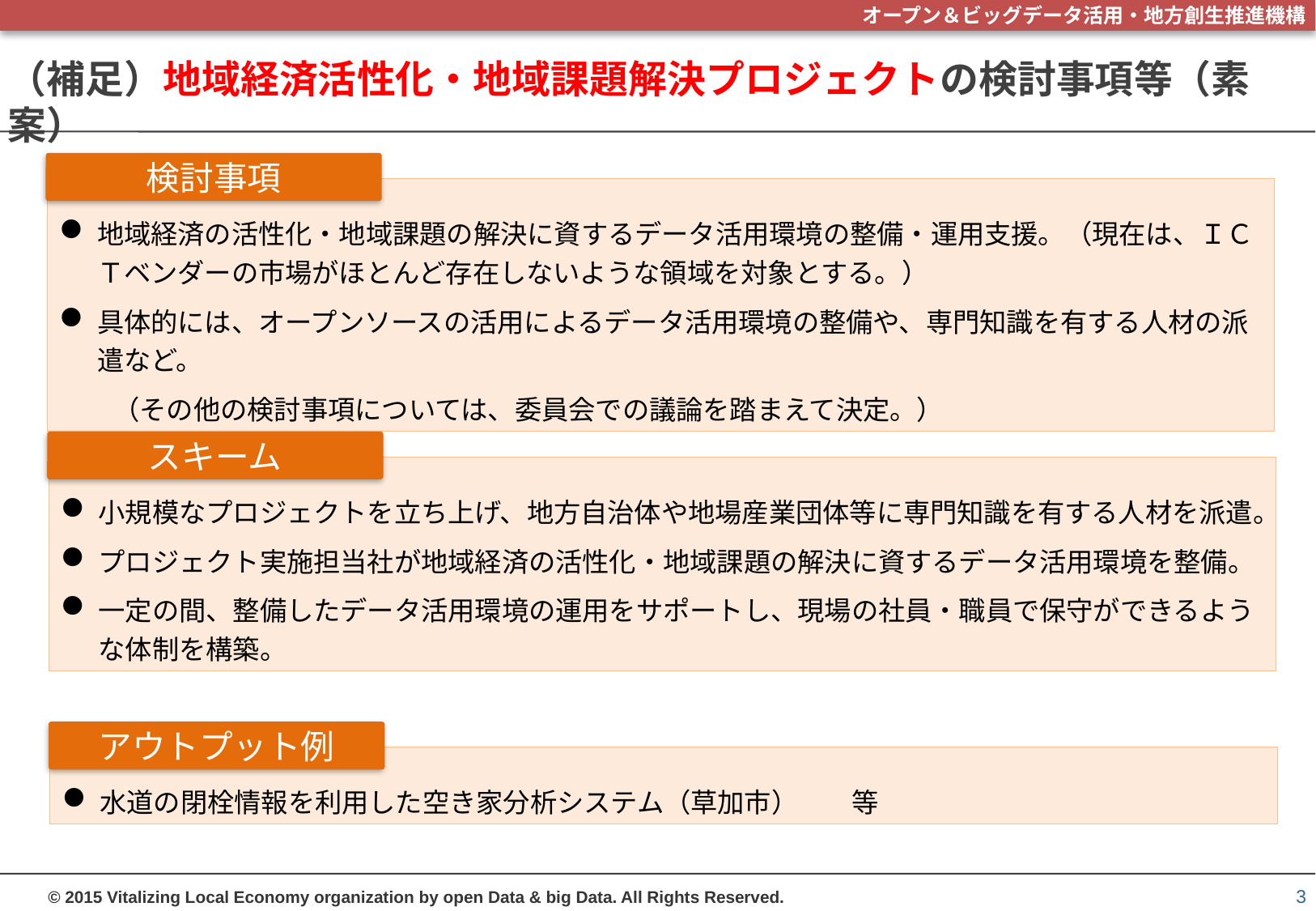

# （補足）地域経済活性化・地域課題解決プロジェクトの検討事項等（素案）
検討事項

地域経済の活性化・地域課題の解決に資するデータ活用環境の整備・運用支援。（現在は、ＩＣＴベンダーの市場がほとんど存在しないような領域を対象とする。）
具体的には、オープンソースの活用によるデータ活用環境の整備や、専門知識を有する人材の派遣など。
　　（その他の検討事項については、委員会での議論を踏まえて決定。）
スキーム

小規模なプロジェクトを立ち上げ、地方自治体や地場産業団体等に専門知識を有する人材を派遣。
プロジェクト実施担当社が地域経済の活性化・地域課題の解決に資するデータ活用環境を整備。
一定の間、整備したデータ活用環境の運用をサポートし、現場の社員・職員で保守ができるような体制を構築。
アウトプット例

水道の閉栓情報を利用した空き家分析システム（草加市）　　等
3